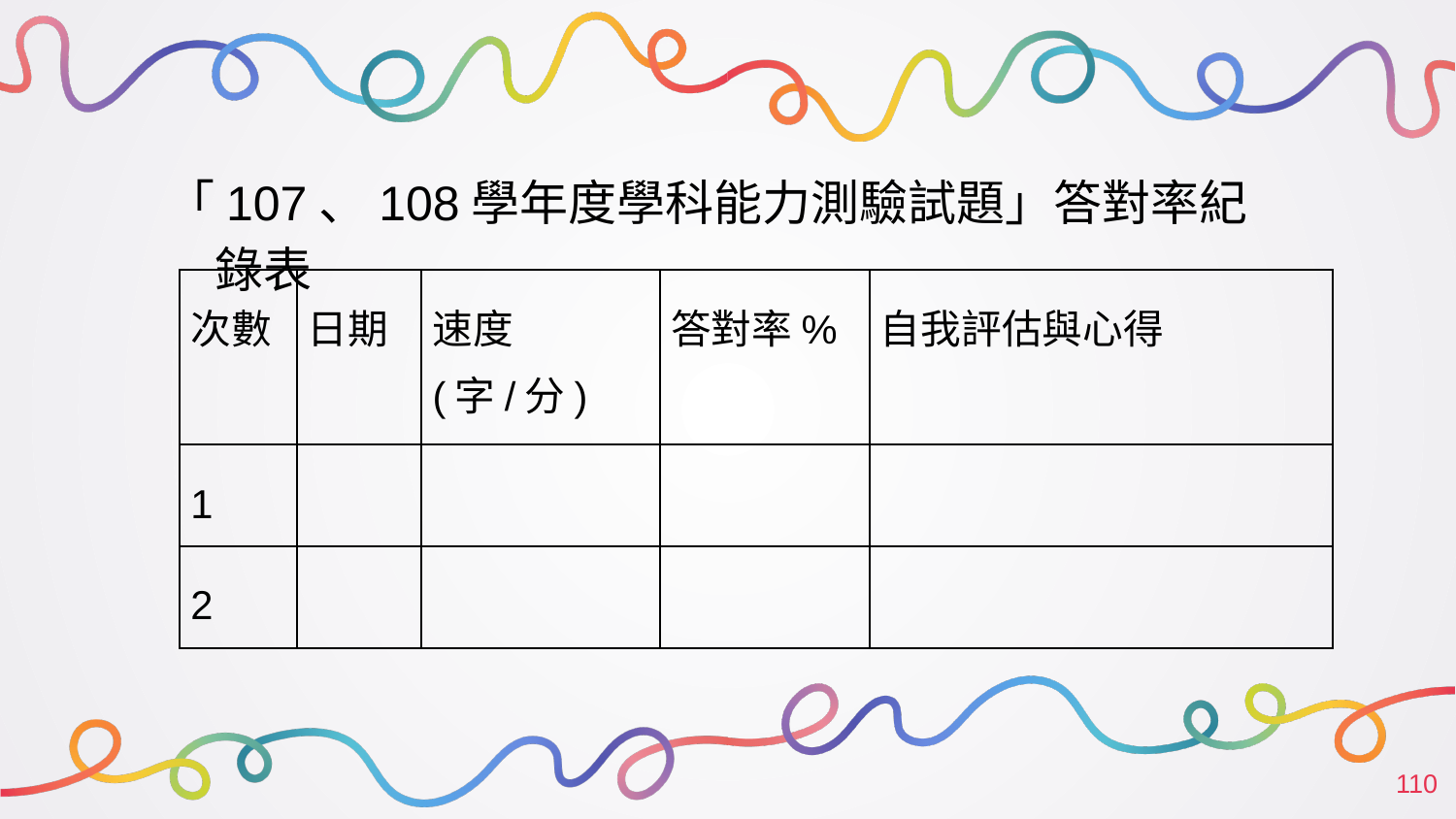

「107、108學年度學科能力測驗試題」答對率紀錄表
| 次數 | 日期 | 速度(字/分) | 答對率% | 自我評估與心得 |
| --- | --- | --- | --- | --- |
| 1 |  |  |  |  |
| 2 |  |  |  |  |
110